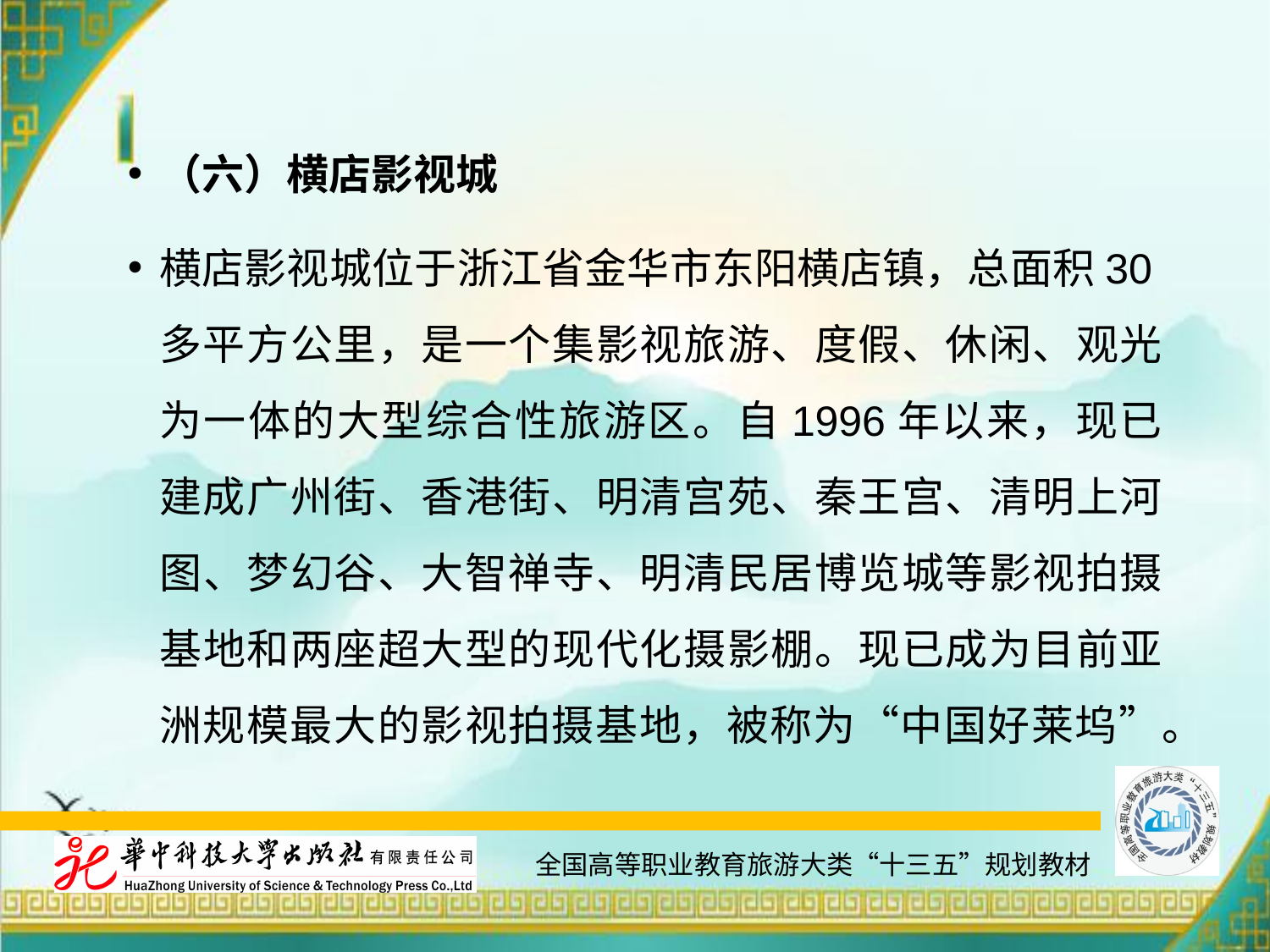

（六）横店影视城
横店影视城位于浙江省金华市东阳横店镇，总面积30多平方公里，是一个集影视旅游、度假、休闲、观光为一体的大型综合性旅游区。自1996年以来，现已建成广州街、香港街、明清宫苑、秦王宫、清明上河图、梦幻谷、大智禅寺、明清民居博览城等影视拍摄基地和两座超大型的现代化摄影棚。现已成为目前亚洲规模最大的影视拍摄基地，被称为“中国好莱坞”。